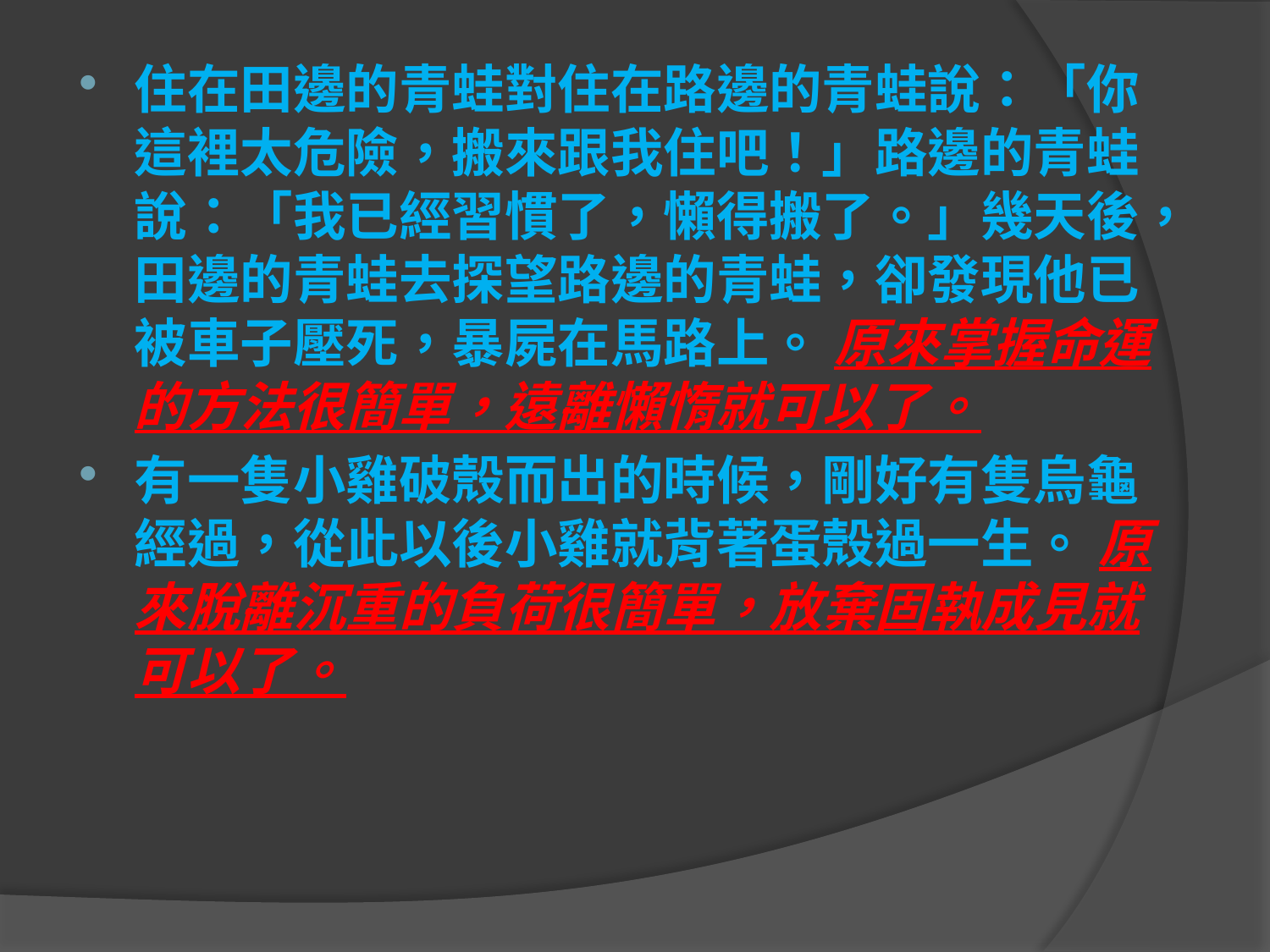

住在田邊的青蛙對住在路邊的青蛙說：「你這裡太危險，搬來跟我住吧！」路邊的青蛙說：「我已經習慣了，懶得搬了。」幾天後，田邊的青蛙去探望路邊的青蛙，卻發現他已被車子壓死，暴屍在馬路上。 原來掌握命運的方法很簡單，遠離懶惰就可以了。
有一隻小雞破殼而出的時候，剛好有隻烏龜經過，從此以後小雞就背著蛋殼過一生。 原來脫離沉重的負荷很簡單，放棄固執成見就可以了。